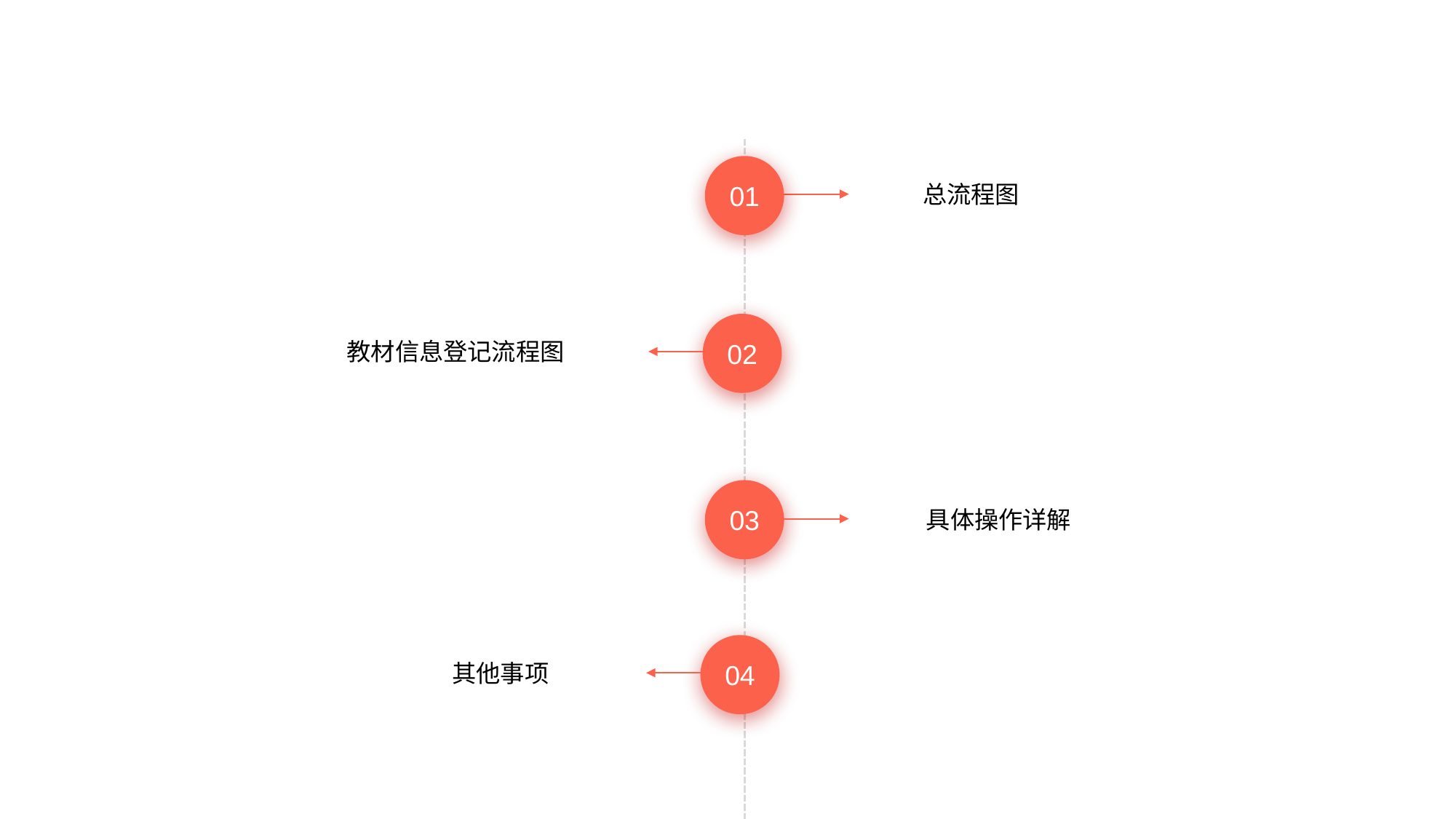

01
总流程图
02
教材信息登记流程图
03
具体操作详解
04
其他事项